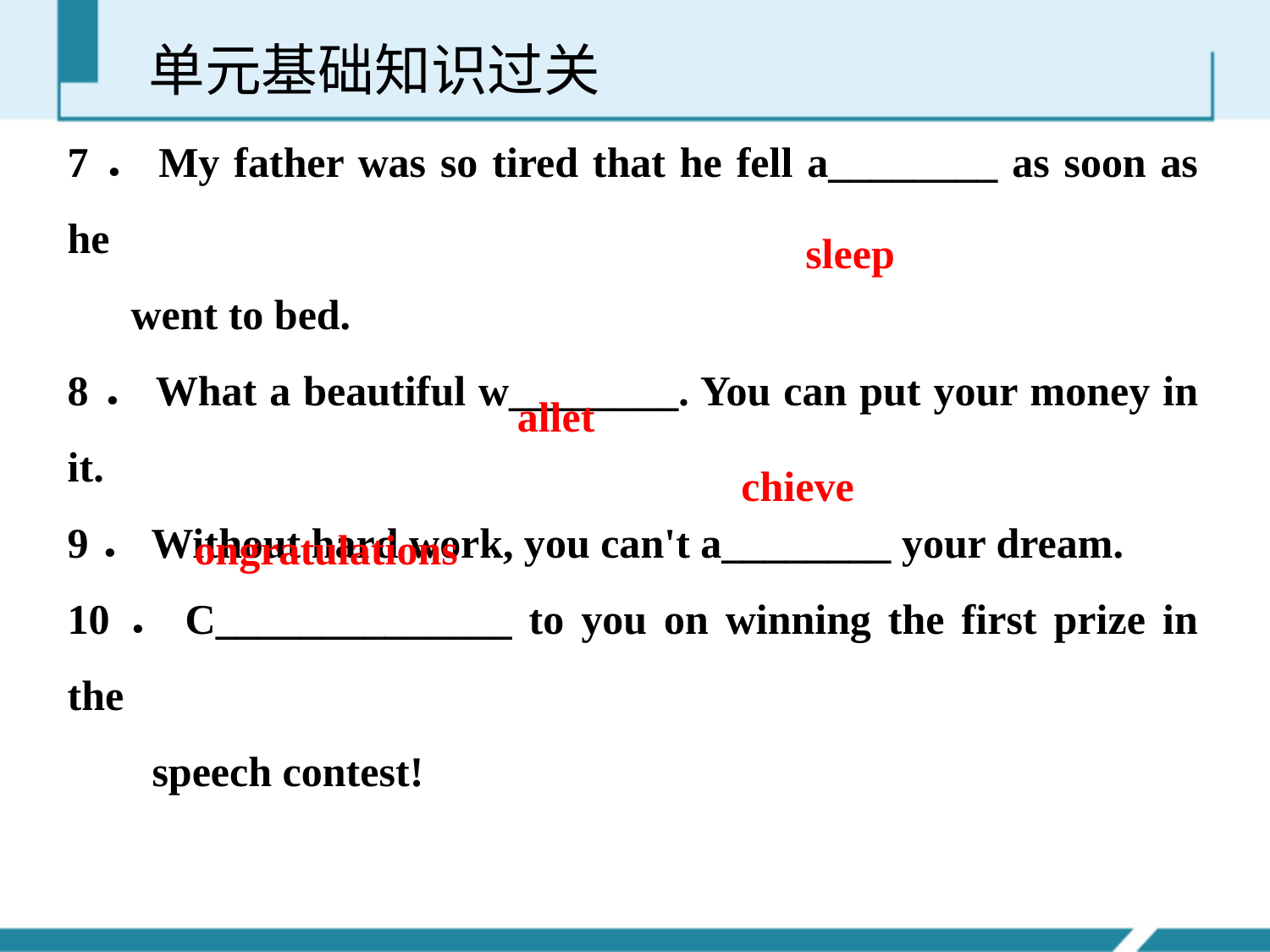

单元基础知识过关
7．My father was so tired that he fell a________ as soon as he
      went to bed.
8．What a beautiful w________. You can put your money in it.
9．Without hard work, you can't a________ your dream.
10．C______________ to you on winning the first prize in the
        speech contest!
sleep
allet
chieve
ongratulations